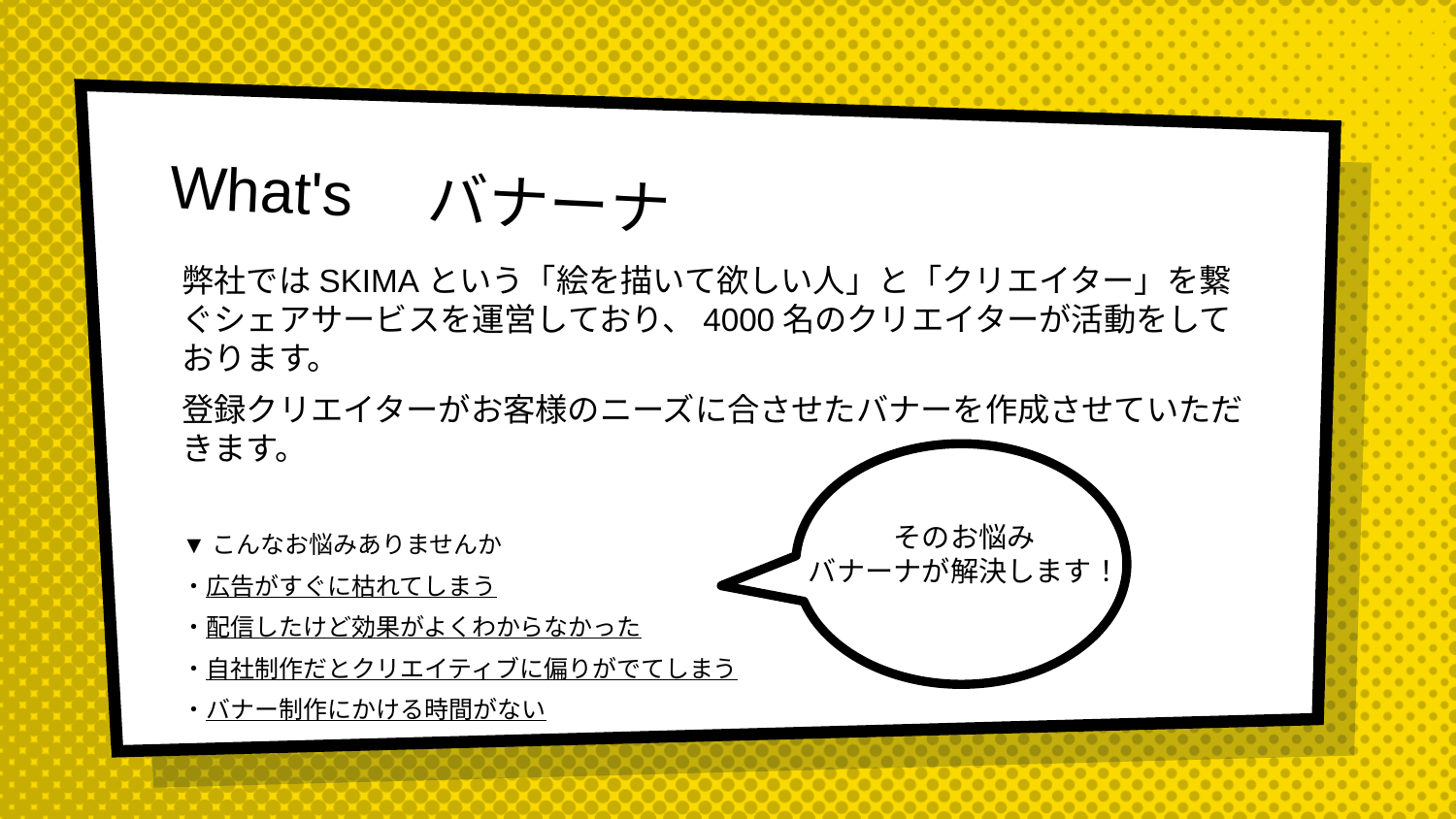

# What's　バナーナ
弊社ではSKIMAという「絵を描いて欲しい人」と「クリエイター」を繋ぐシェアサービスを運営しており、4000名のクリエイターが活動をしております。
登録クリエイターがお客様のニーズに合させたバナーを作成させていただきます。

▼こんなお悩みありませんか
・広告がすぐに枯れてしまう
・配信したけど効果がよくわからなかった
・自社制作だとクリエイティブに偏りがでてしまう
・バナー制作にかける時間がない

そのお悩み
バナーナが解決します！